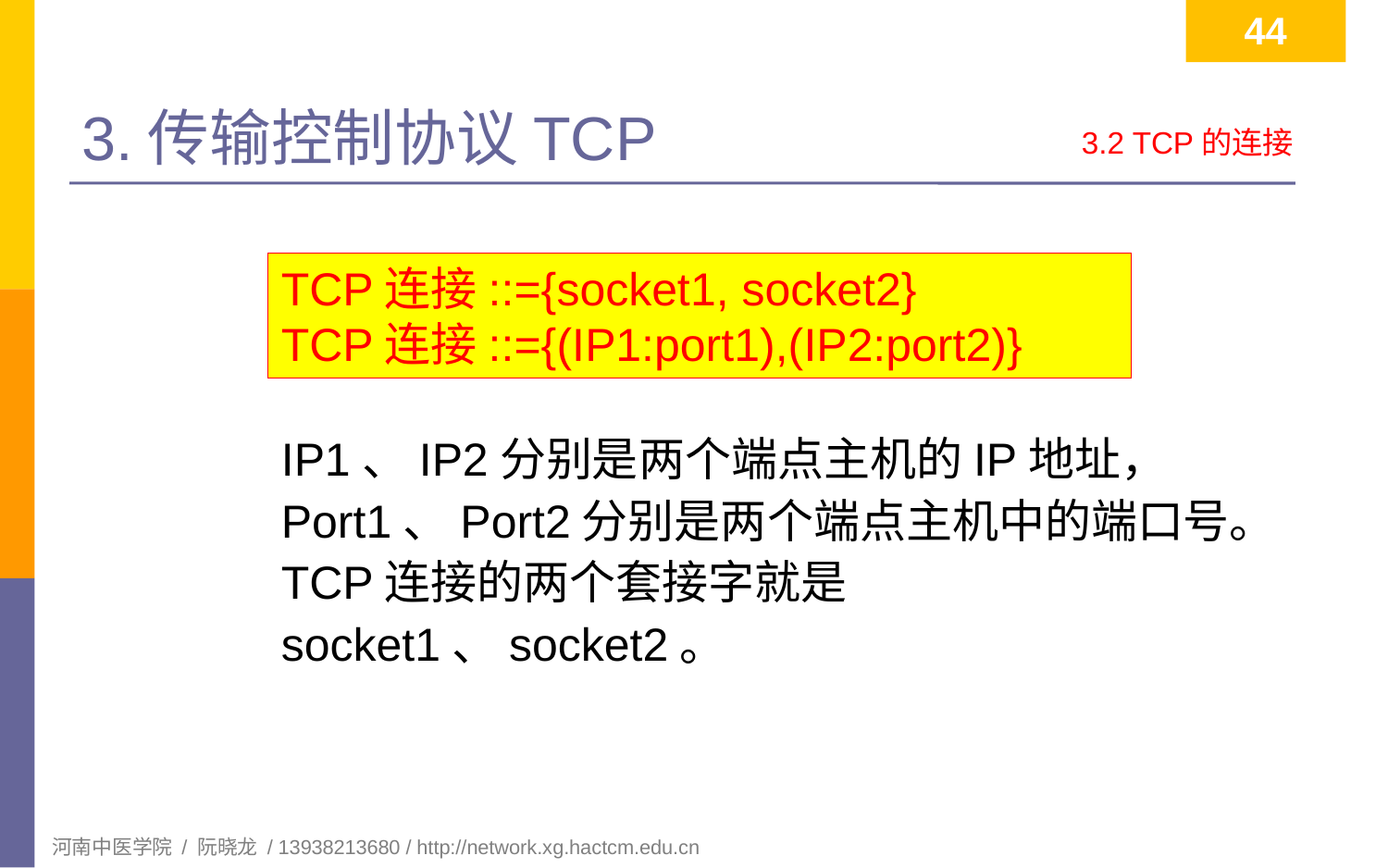

44
# 3.传输控制协议TCP
3.2 TCP的连接
TCP连接::={socket1, socket2}
TCP连接::={(IP1:port1),(IP2:port2)}
IP1、IP2分别是两个端点主机的IP地址，
Port1、Port2分别是两个端点主机中的端口号。
TCP连接的两个套接字就是socket1、socket2。